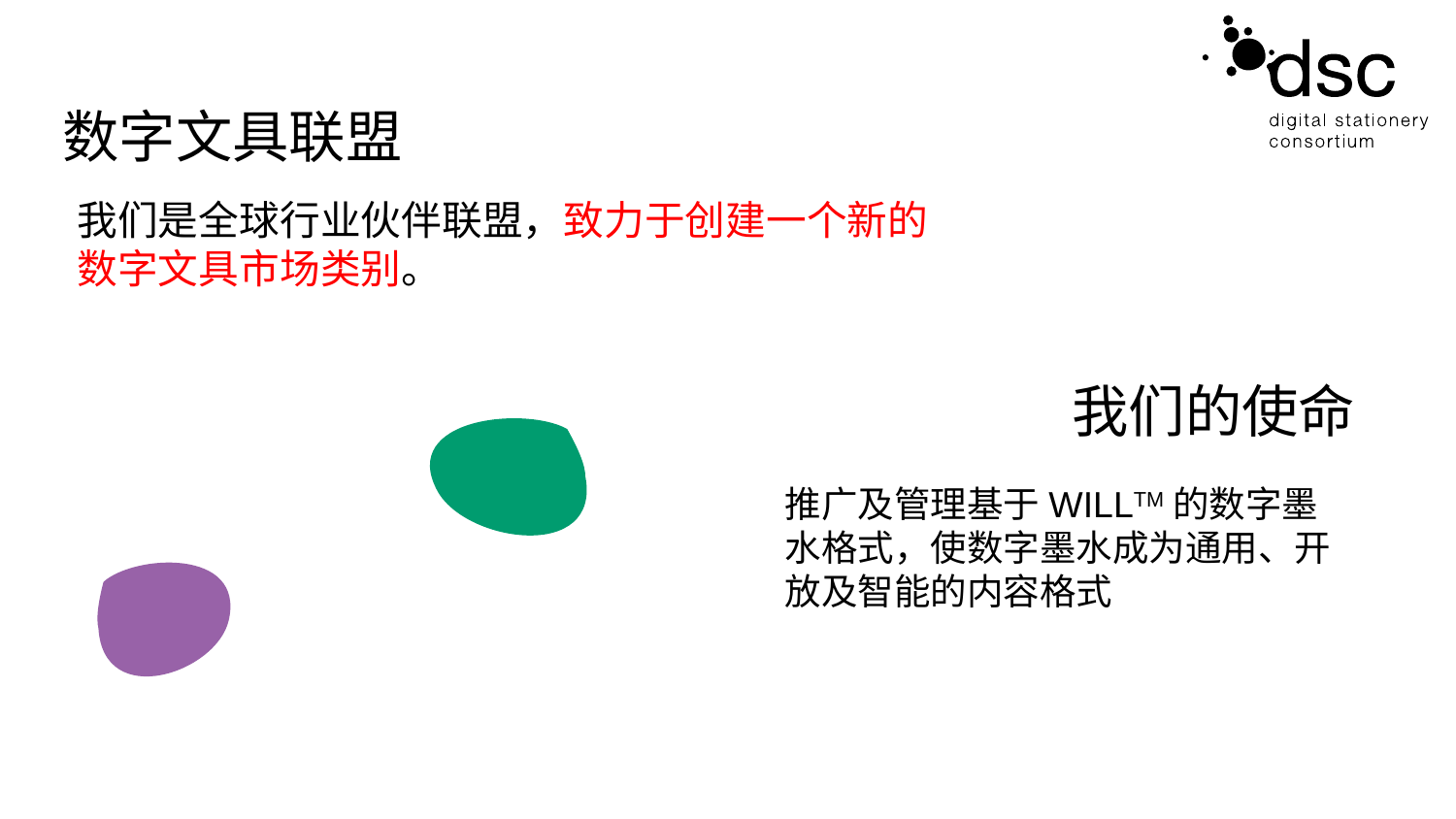

# 数字文具联盟
我们是全球行业伙伴联盟，致力于创建一个新的数字文具市场类别。
我们的使命

推广及管理基于WILLTM的数字墨水格式，使数字墨水成为通用、开放及智能的内容格式

2
机密文件。保留所有权利。版权所有 © 2017 数字文具联盟